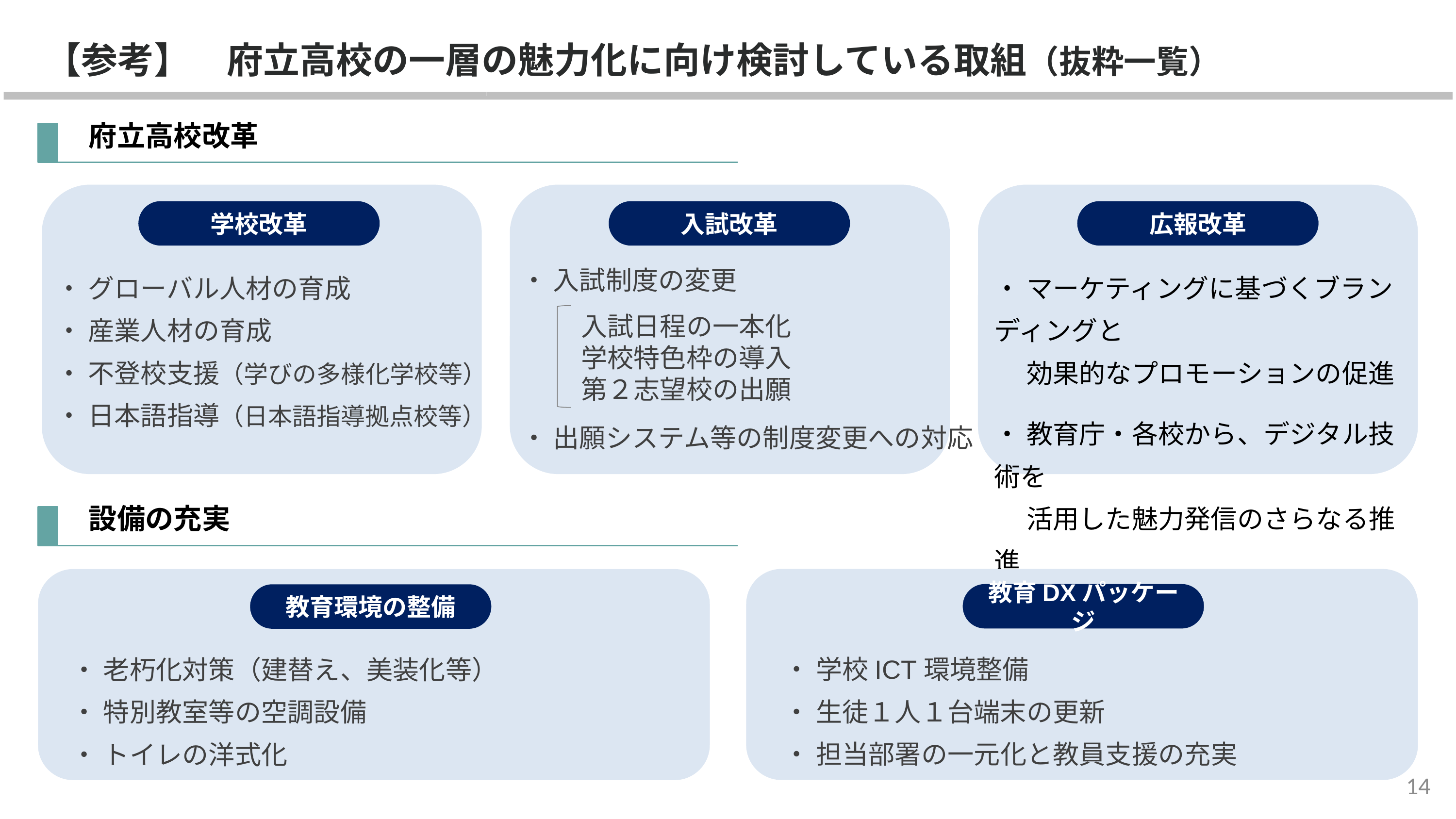

【参考】　府立高校の一層の魅力化に向け検討している取組（抜粋一覧）

　府立高校改革

学校改革
入試改革
広報改革
・ グローバル人材の育成
・ 産業人材の育成
・ 不登校支援（学びの多様化学校等）
・ 日本語指導（日本語指導拠点校等）
・ マーケティングに基づくブランディングと
　 効果的なプロモーションの促進
・ 教育庁・各校から、デジタル技術を
　 活用した魅力発信のさらなる推進
・ 入試制度の変更

・ 出願システム等の制度変更への対応

入試日程の一本化
学校特色枠の導入
第２志望校の出願
　設備の充実

教育DXパッケージ
教育環境の整備
・ 学校ICT環境整備
・ 生徒１人１台端末の更新
・ 担当部署の一元化と教員支援の充実
・ 老朽化対策（建替え、美装化等）
・ 特別教室等の空調設備
・ トイレの洋式化
14